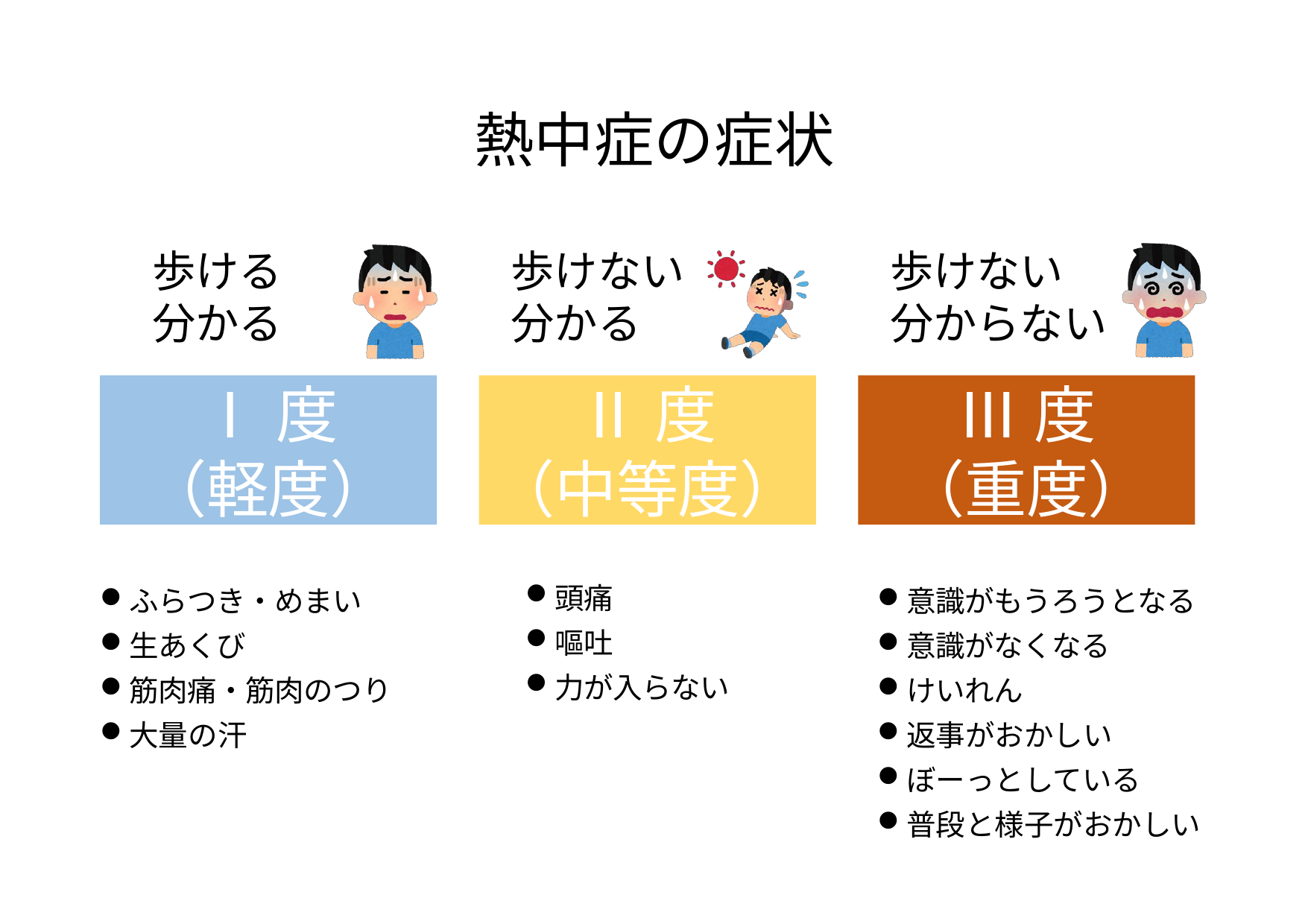

# 熱中症の症状
歩ける
分かる
歩けない
分かる
歩けない
分からない

Ⅱ度
（中等度）
Ⅲ度
（重度）
Ⅰ度
（軽度）
頭痛
嘔吐
力が入らない
ふらつき・めまい
生あくび
筋肉痛・筋肉のつり
大量の汗
意識がもうろうとなる
意識がなくなる
けいれん
返事がおかしい
ぼーっとしている
普段と様子がおかしい